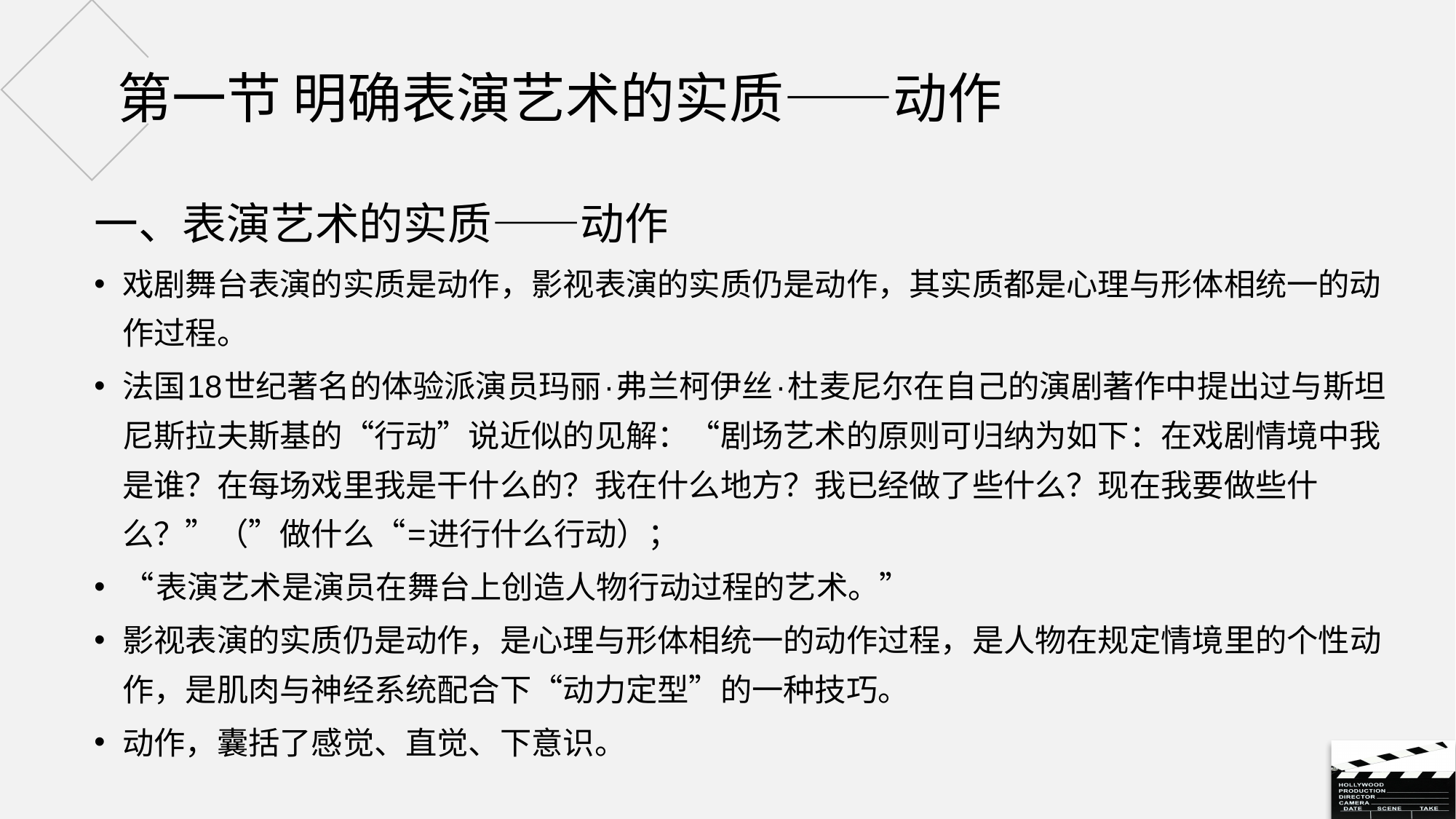

# 第一节 明确表演艺术的实质——动作
一、表演艺术的实质——动作
戏剧舞台表演的实质是动作，影视表演的实质仍是动作，其实质都是心理与形体相统一的动作过程。
法国18世纪著名的体验派演员玛丽·弗兰柯伊丝·杜麦尼尔在自己的演剧著作中提出过与斯坦尼斯拉夫斯基的“行动”说近似的见解：“剧场艺术的原则可归纳为如下：在戏剧情境中我是谁？在每场戏里我是干什么的？我在什么地方？我已经做了些什么？现在我要做些什么？”（”做什么“=进行什么行动）；
“表演艺术是演员在舞台上创造人物行动过程的艺术。”
影视表演的实质仍是动作，是心理与形体相统一的动作过程，是人物在规定情境里的个性动作，是肌肉与神经系统配合下“动力定型”的一种技巧。
动作，囊括了感觉、直觉、下意识。